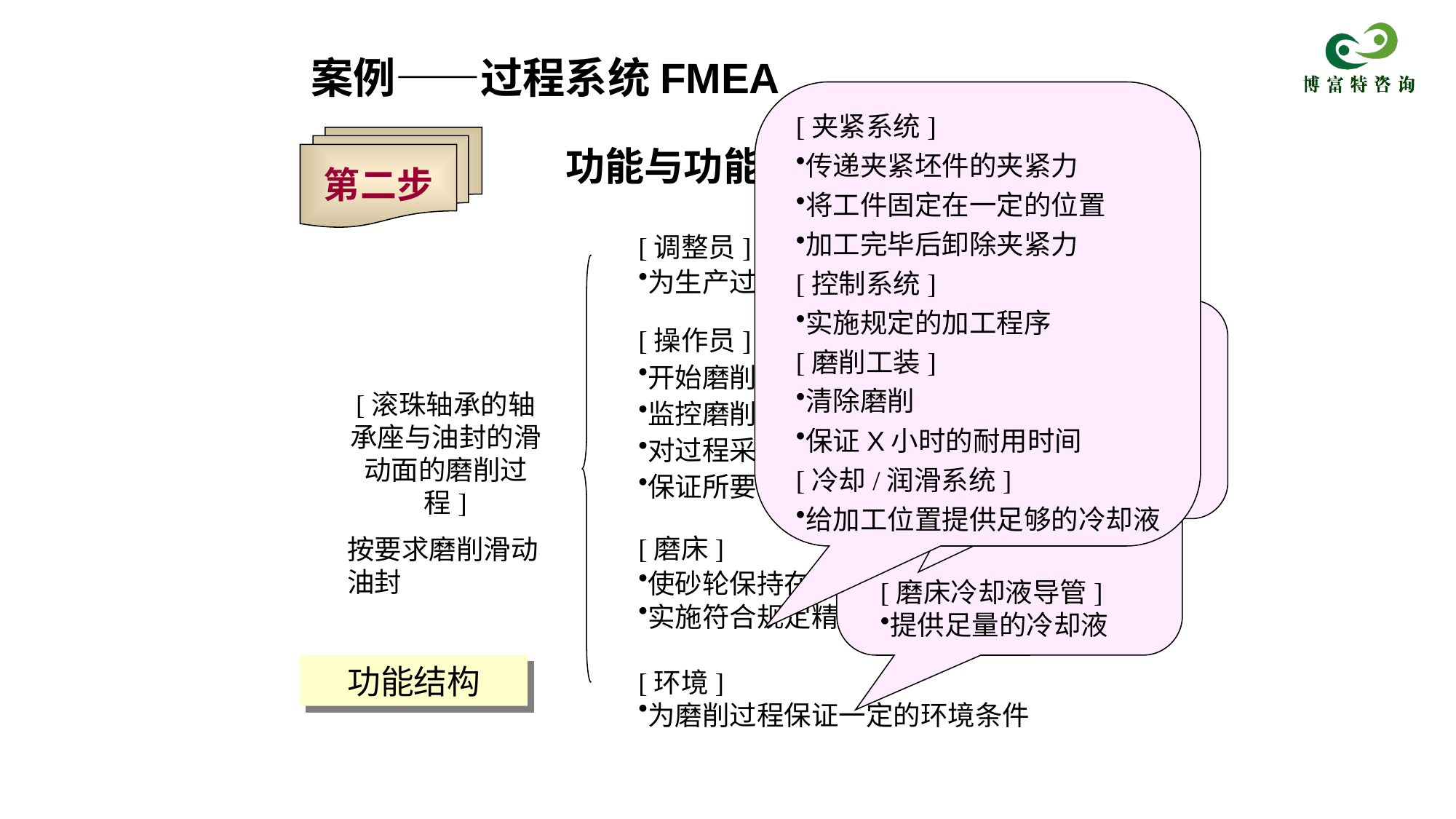

案例——过程系统FMEA
[夹紧系统]
传递夹紧坯件的夹紧力
将工件固定在一定的位置
加工完毕后卸除夹紧力
[控制系统]
实施规定的加工程序
[磨削工装]
清除磨削
保证X小时的耐用时间
[冷却/润滑系统]
给加工位置提供足够的冷却液
第二步
功能与功能结构
[调整员]
为生产过程准备好机器

[驱动系统]
保证驱动转速
提供足够的驱动功率
[控制系统]
实施规定加工程序
[操作员]
开始磨削过程
监控磨削过程
对过程采取必要的纠正措施
保证所要求的产量
[滚珠轴承的轴承座与油封的滑动面的磨削过程]
按要求磨削滑动油封
[机床固定基础]
承受磨床的静态力
隔振
[磨床冷却液导管]
提供足量的冷却液
[磨床]
使砂轮保持在所要求的速度范围
实施符合规定精磨
[环境]
为磨削过程保证一定的环境条件
功能结构